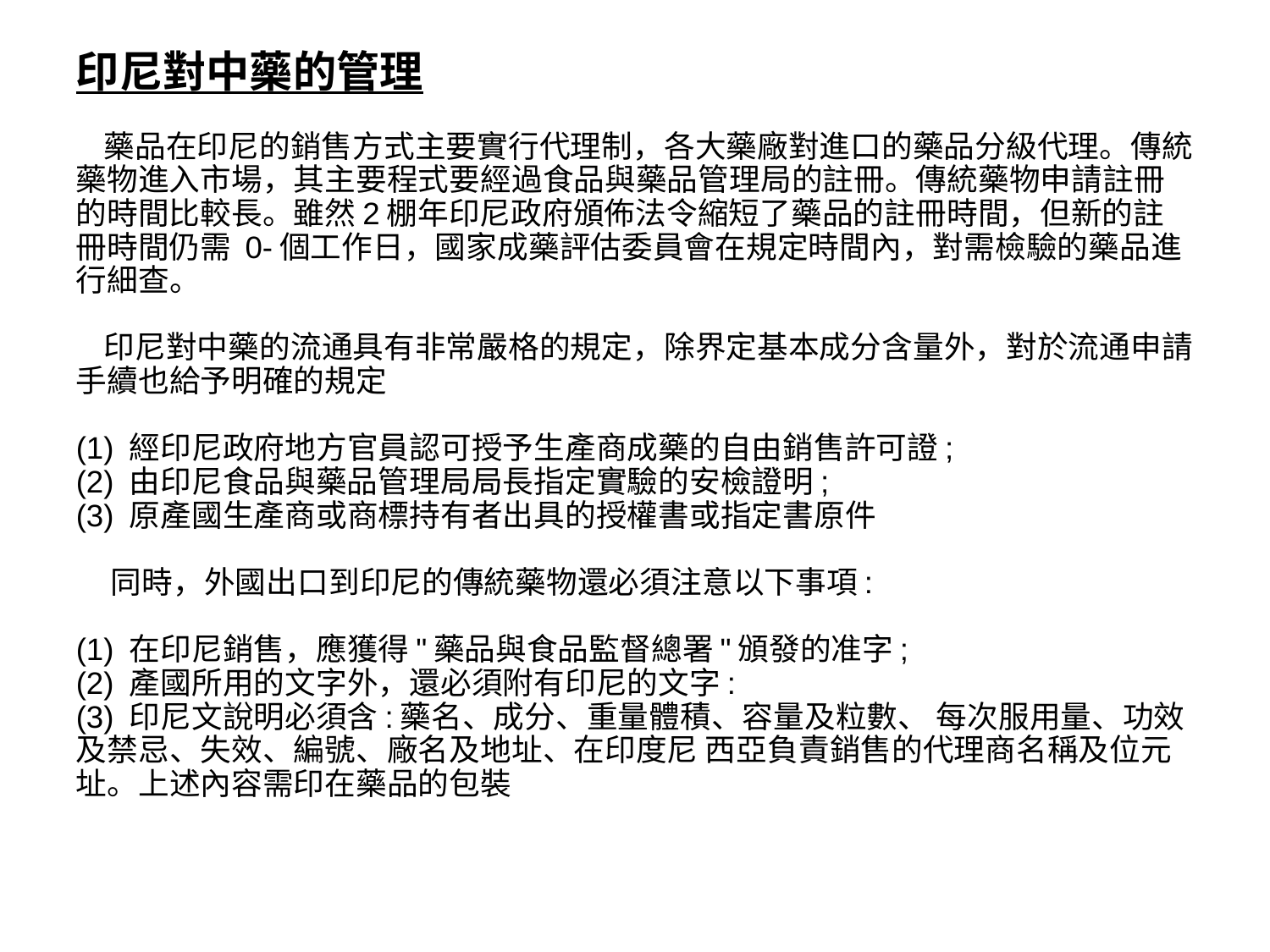

# 印尼對中藥的管理 藥品在印尼的銷售方式主要實行代理制，各大藥廠對進口的藥品分級代理。傳統藥物進入市場，其主要程式要經過食品與藥品管理局的註冊。傳統藥物申請註冊的時間比較長。雖然2棚年印尼政府頒佈法令縮短了藥品的註冊時間，但新的註冊時間仍需 0-個工作日，國家成藥評估委員會在規定時間內，對需檢驗的藥品進行細查。 印尼對中藥的流通具有非常嚴格的規定，除界定基本成分含量外，對於流通申請手續也給予明確的規定 (1) 經印尼政府地方官員認可授予生產商成藥的自由銷售許可證; (2) 由印尼食品與藥品管理局局長指定實驗的安檢證明; (3) 原產國生產商或商標持有者出具的授權書或指定書原件 同時，外國出口到印尼的傳統藥物還必須注意以下事項: (1) 在印尼銷售，應獲得"藥品與食品監督總署"頒發的准字; (2) 產國所用的文字外，還必須附有印尼的文字: (3) 印尼文說明必須含:藥名、成分、重量體積、容量及粒數、 每次服用量、功效及禁忌、失效、編號、廠名及地址、在印度尼 西亞負責銷售的代理商名稱及位元址。上述內容需印在藥品的包裝